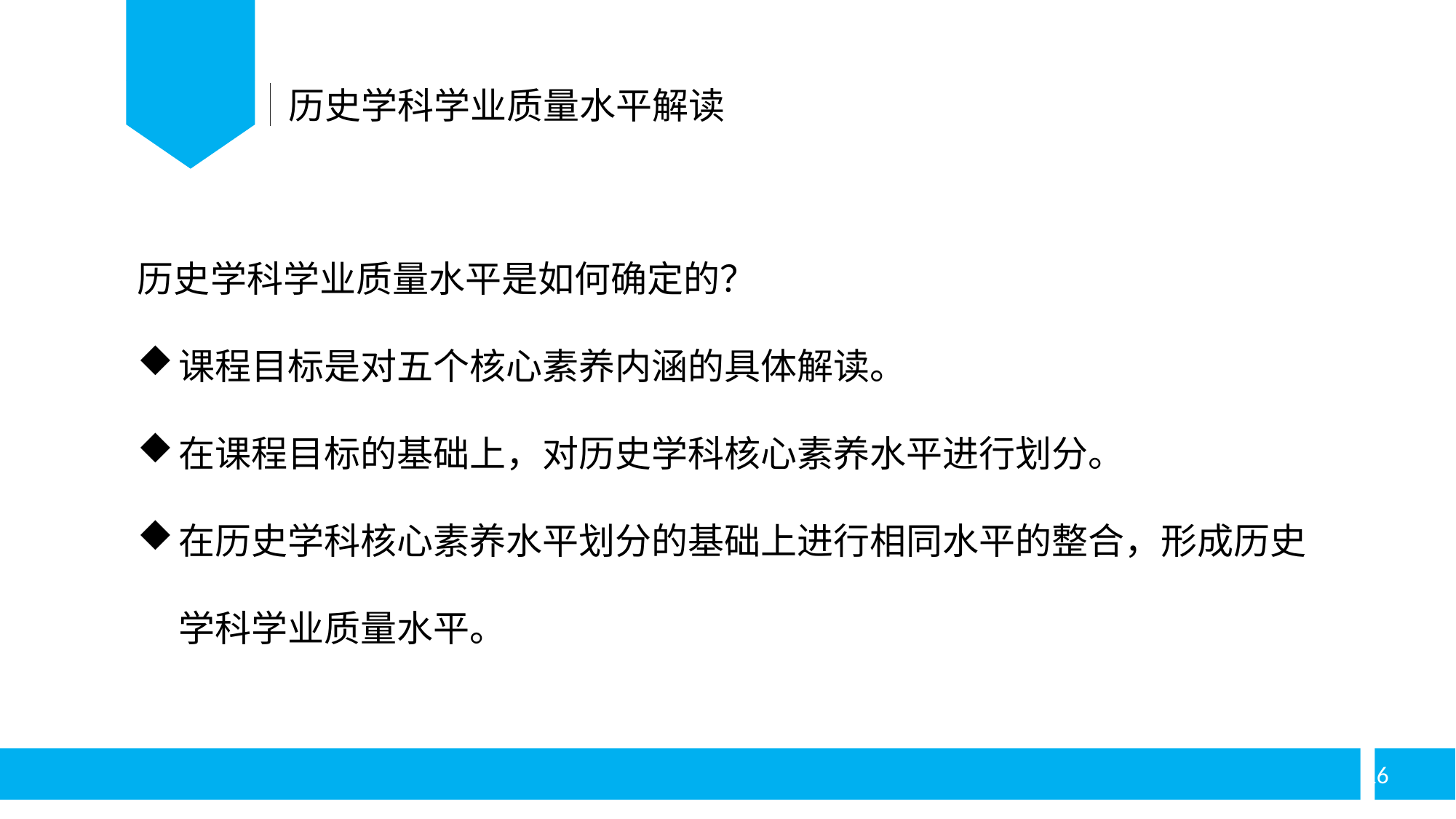

历史学科学业质量水平解读
历史学科学业质量水平是如何确定的？
课程目标是对五个核心素养内涵的具体解读。
在课程目标的基础上，对历史学科核心素养水平进行划分。
在历史学科核心素养水平划分的基础上进行相同水平的整合，形成历史学科学业质量水平。